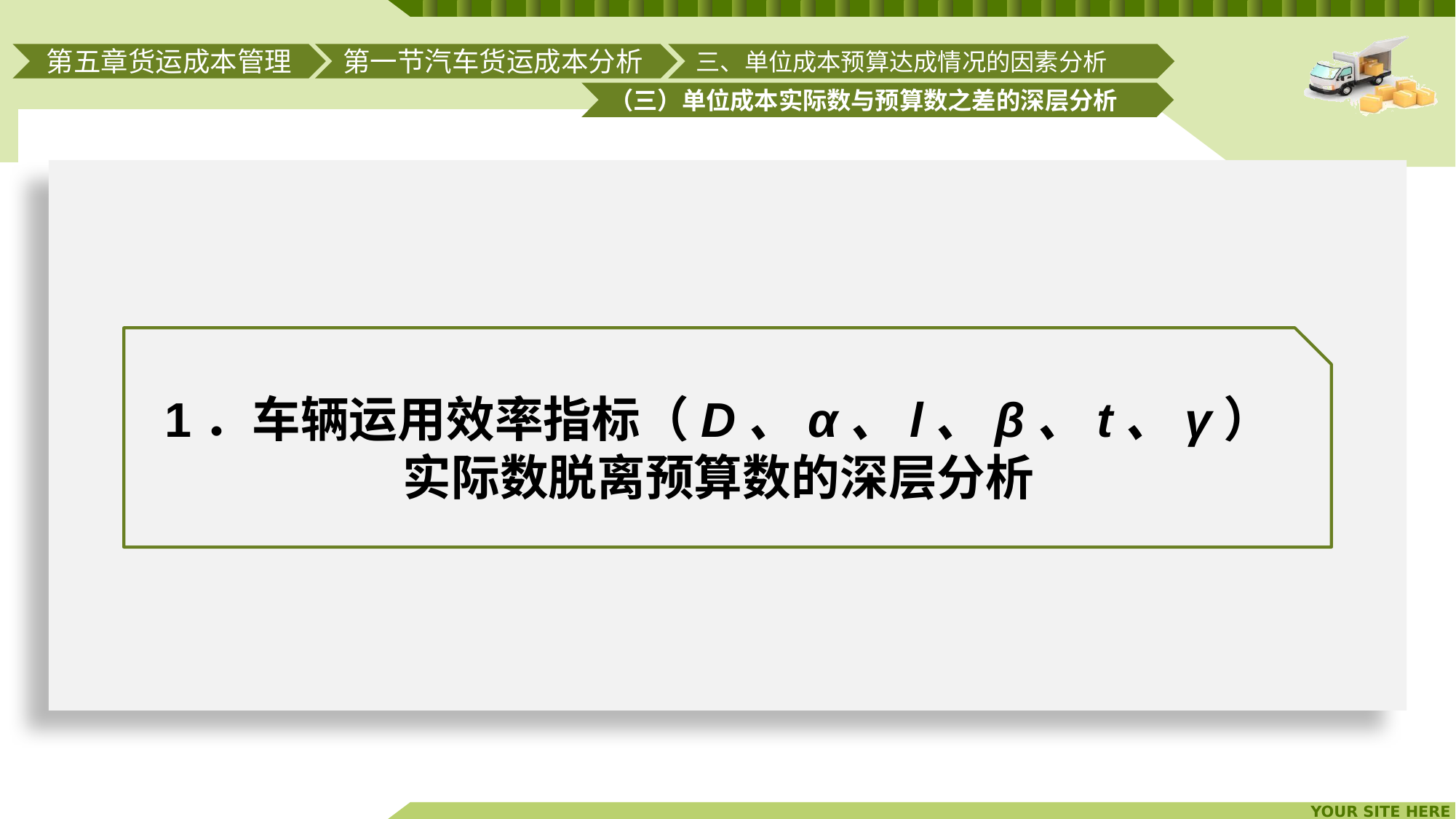

第一节汽车货运成本分析
三、单位成本预算达成情况的因素分析
第五章货运成本管理
（三）单位成本实际数与预算数之差的深层分析
1．车辆运用效率指标（D、α、l、β、t、γ）
实际数脱离预算数的深层分析